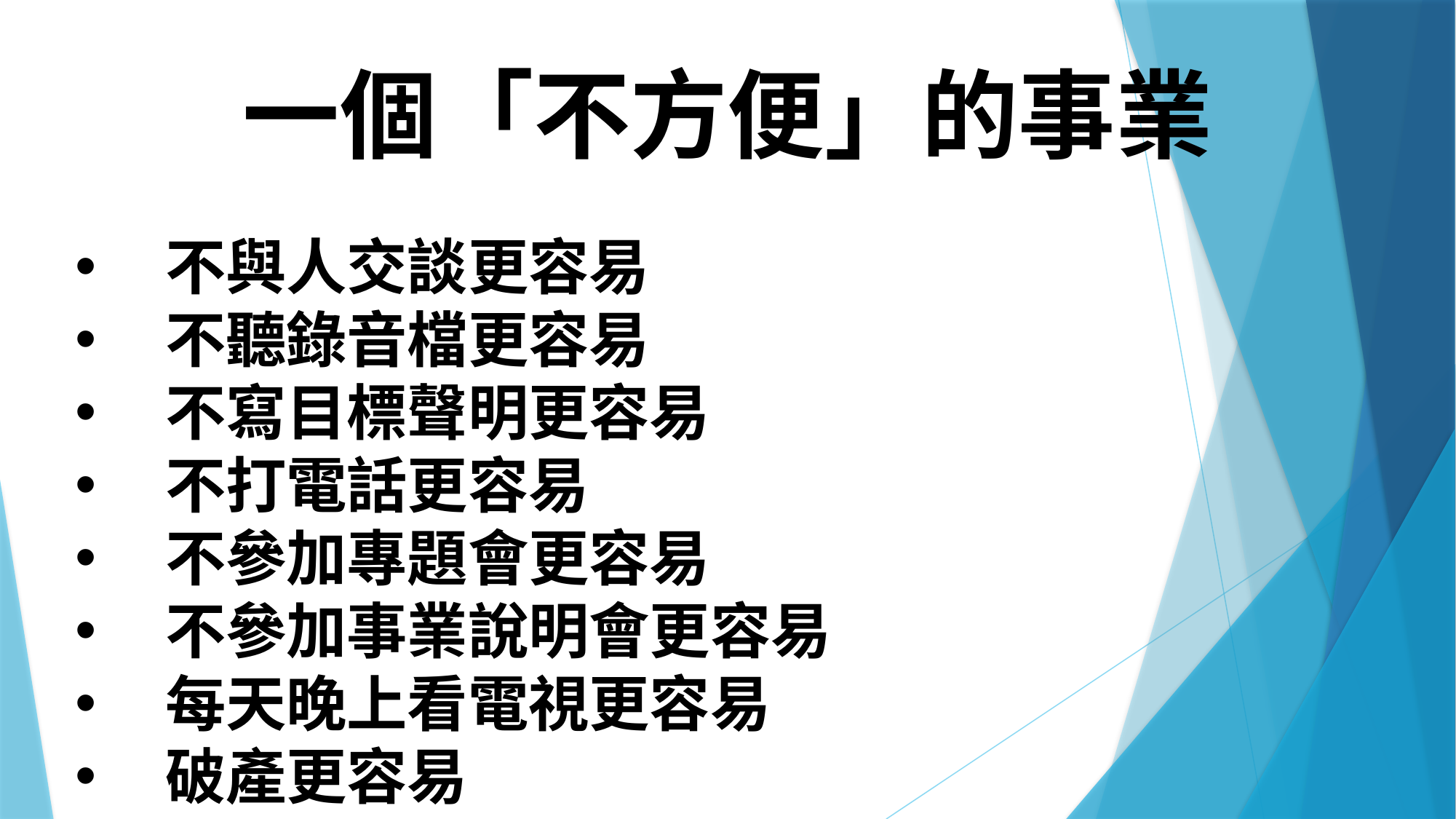

一個「不方便」的事業

不與人交談更容易
不聽錄音檔更容易
不寫目標聲明更容易
不打電話更容易
不參加專題會更容易
不參加事業說明會更容易
每天晚上看電視更容易
破產更容易